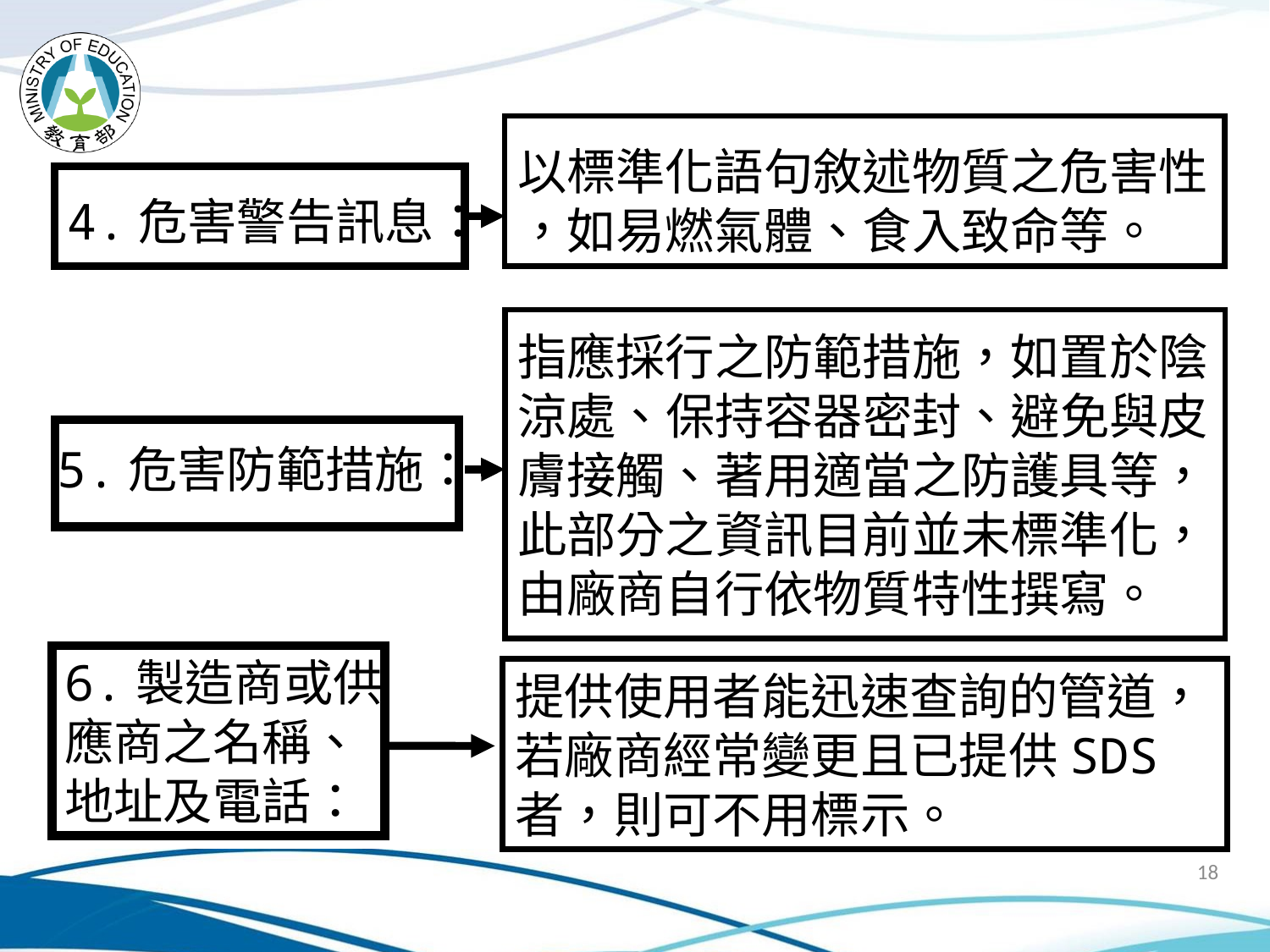

以標準化語句敘述物質之危害性
，如易燃氣體、食入致命等。

4.危害警告訊息：

指應採行之防範措施，如置於陰
涼處、保持容器密封、避免與皮
膚接觸、著用適當之防護具等，
此部分之資訊目前並未標準化，
由廠商自行依物質特性撰寫。

5.危害防範措施：

6.製造商或供
應商之名稱、
地址及電話：
提供使用者能迅速查詢的管道，若廠商經常變更且已提供SDS者，則可不用標示。

18